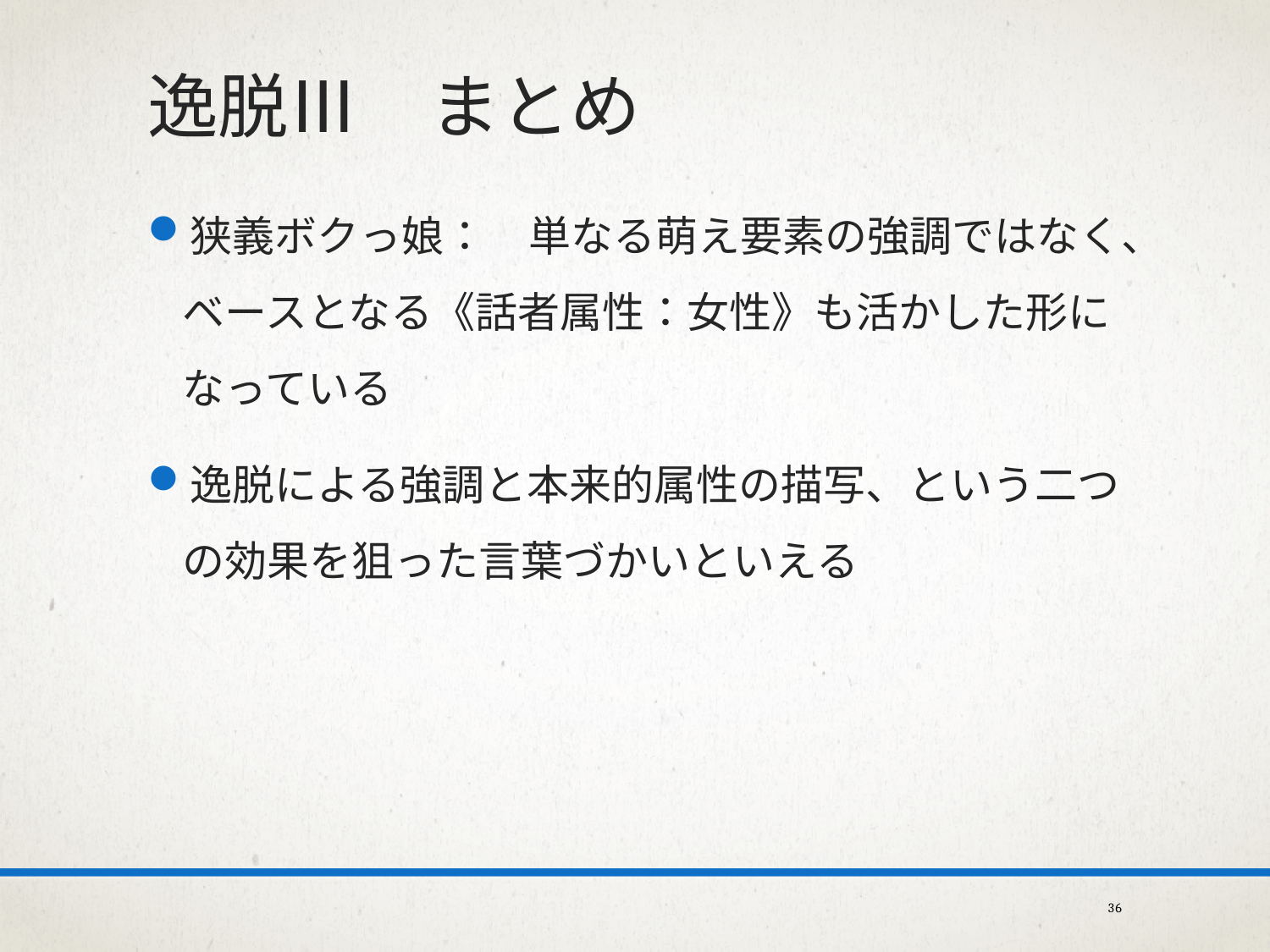

逸脱Ⅲ　まとめ
狭義ボクっ娘：　単なる萌え要素の強調ではなく、ベースとなる《話者属性：女性》も活かした形になっている
逸脱による強調と本来的属性の描写、という二つの効果を狙った言葉づかいといえる
36